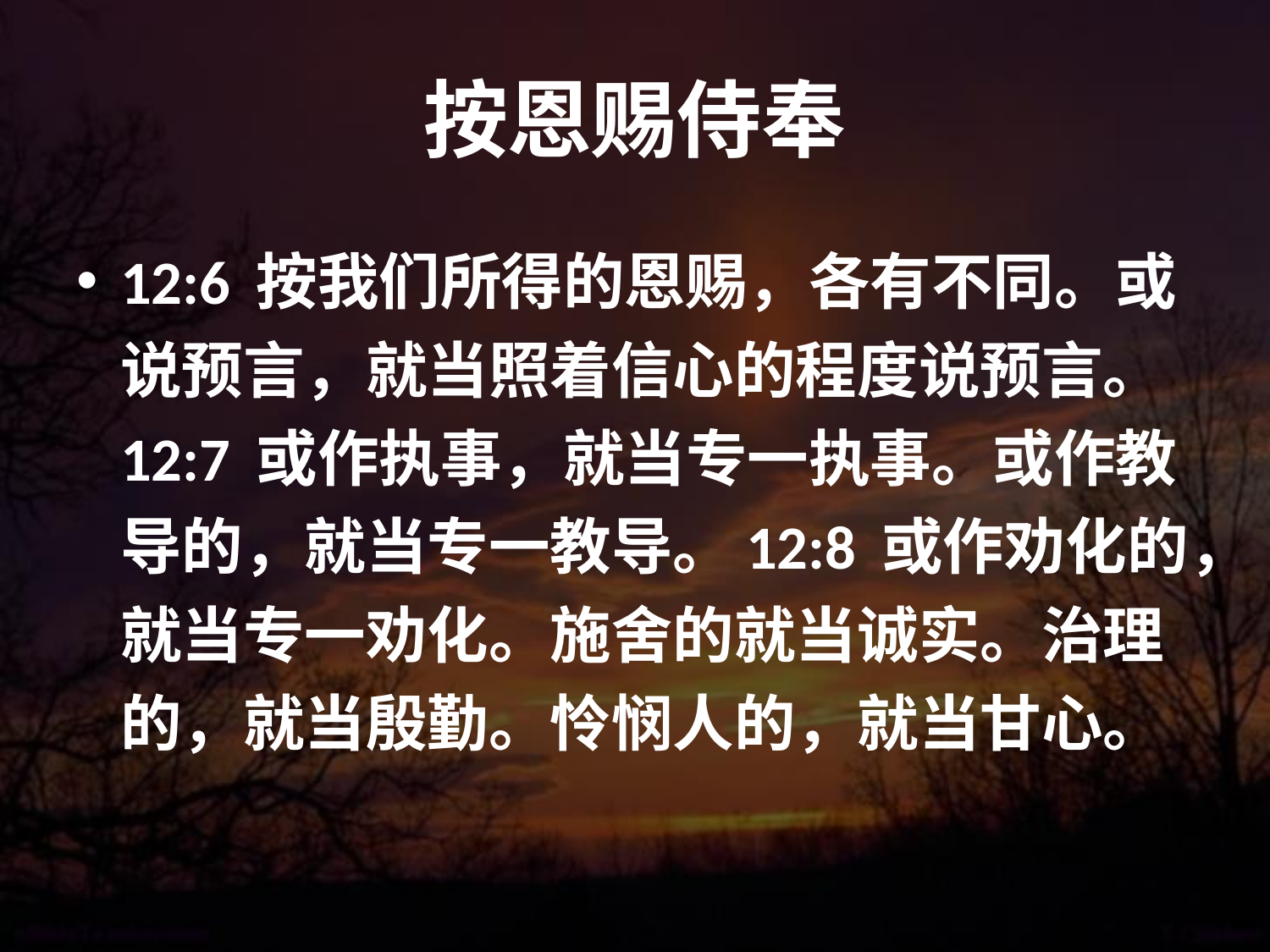

# 按恩赐侍奉
12:6 按我们所得的恩赐，各有不同。或说预言，就当照着信心的程度说预言。12:7 或作执事，就当专一执事。或作教导的，就当专一教导。12:8 或作劝化的，就当专一劝化。施舍的就当诚实。治理的，就当殷勤。怜悯人的，就当甘心。